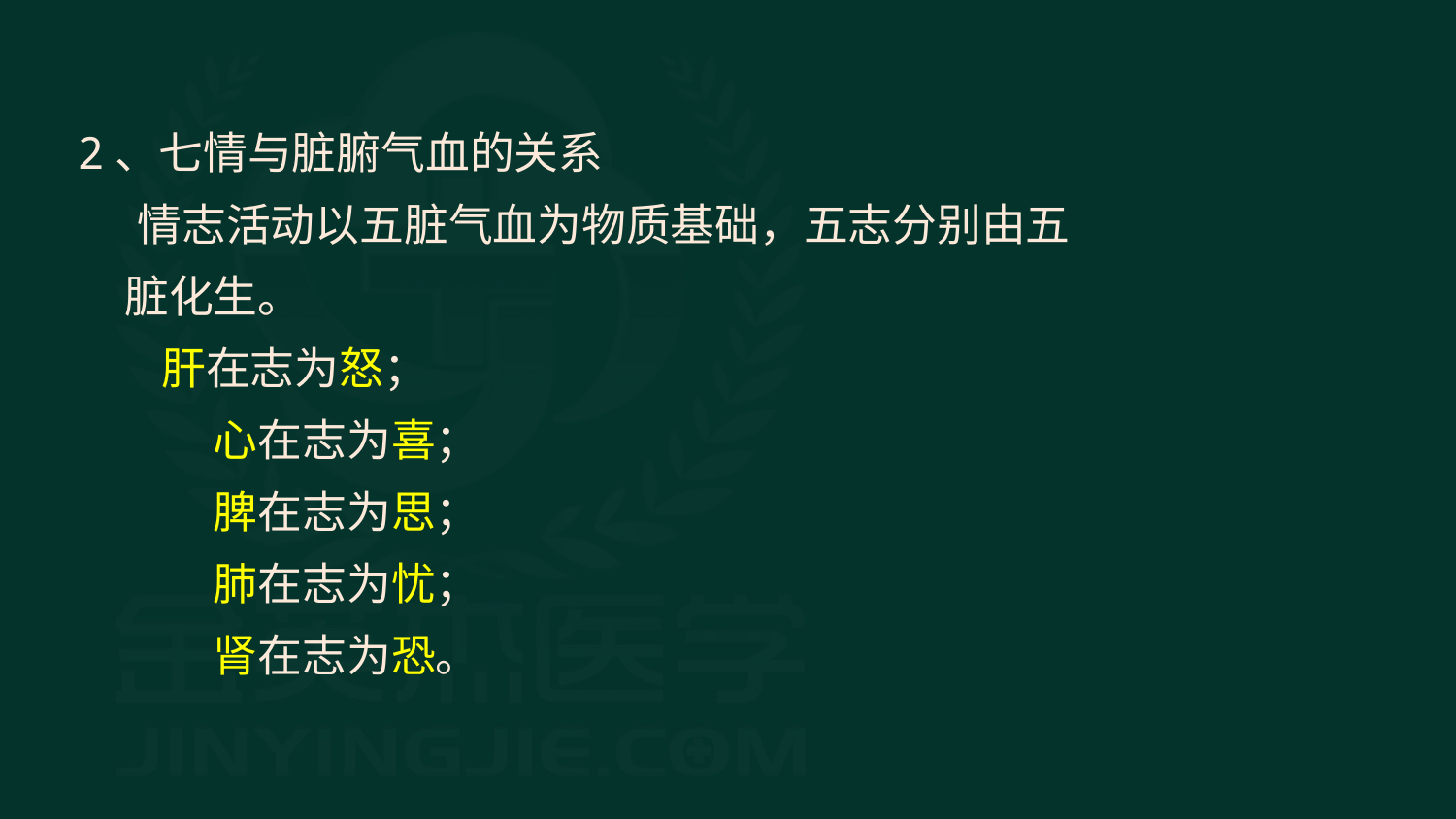

2、七情与脏腑气血的关系
     情志活动以五脏气血为物质基础，五志分别由五脏化生。
　    肝在志为怒；
　　心在志为喜；
　　脾在志为思；
　　肺在志为忧；
　　肾在志为恐。